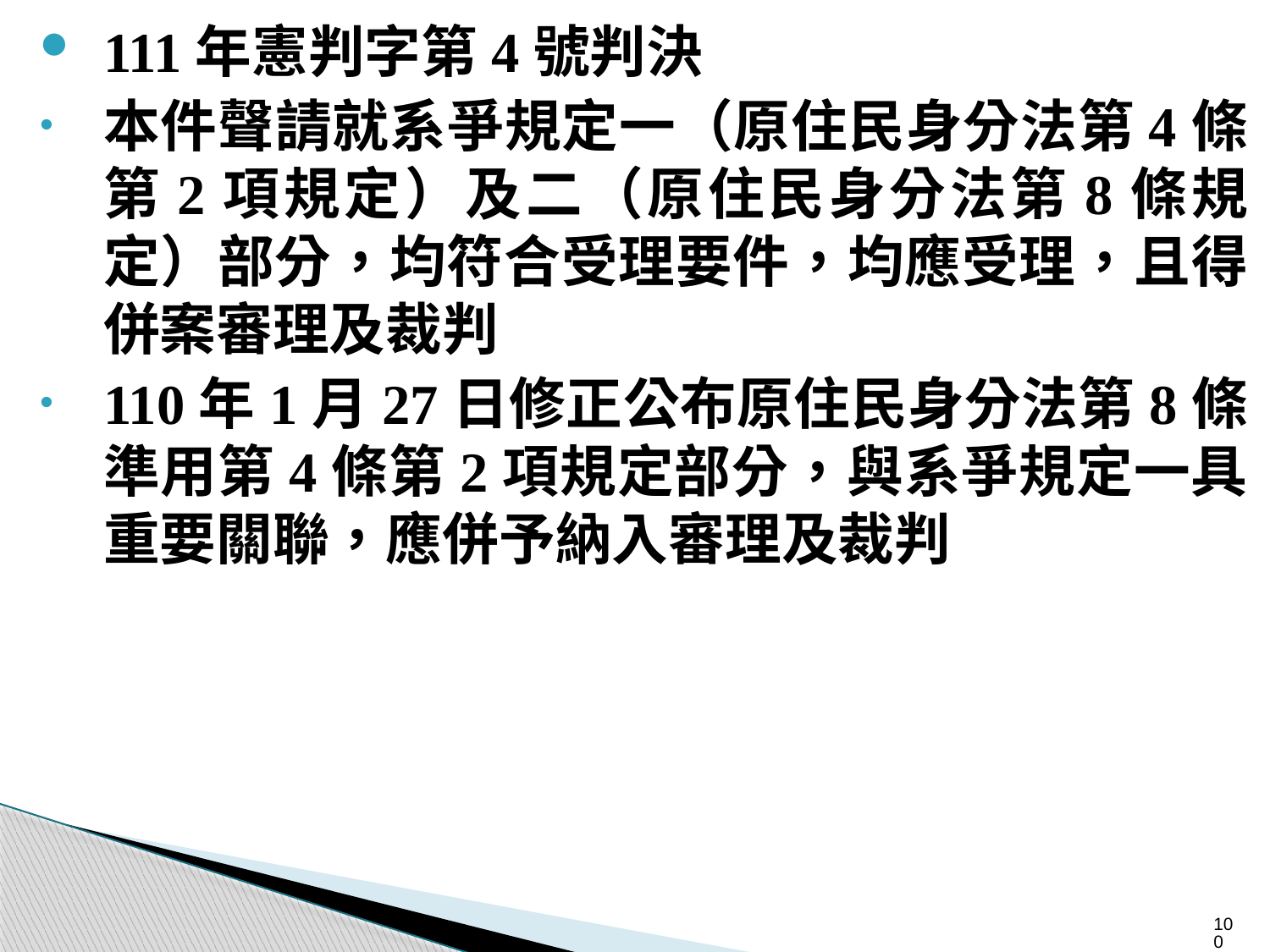

111年憲判字第4號判決
本件聲請就系爭規定一（原住民身分法第4條第2項規定）及二（原住民身分法第8條規定）部分，均符合受理要件，均應受理，且得併案審理及裁判
110年1月27日修正公布原住民身分法第8條準用第4條第2項規定部分，與系爭規定一具重要關聯，應併予納入審理及裁判
100